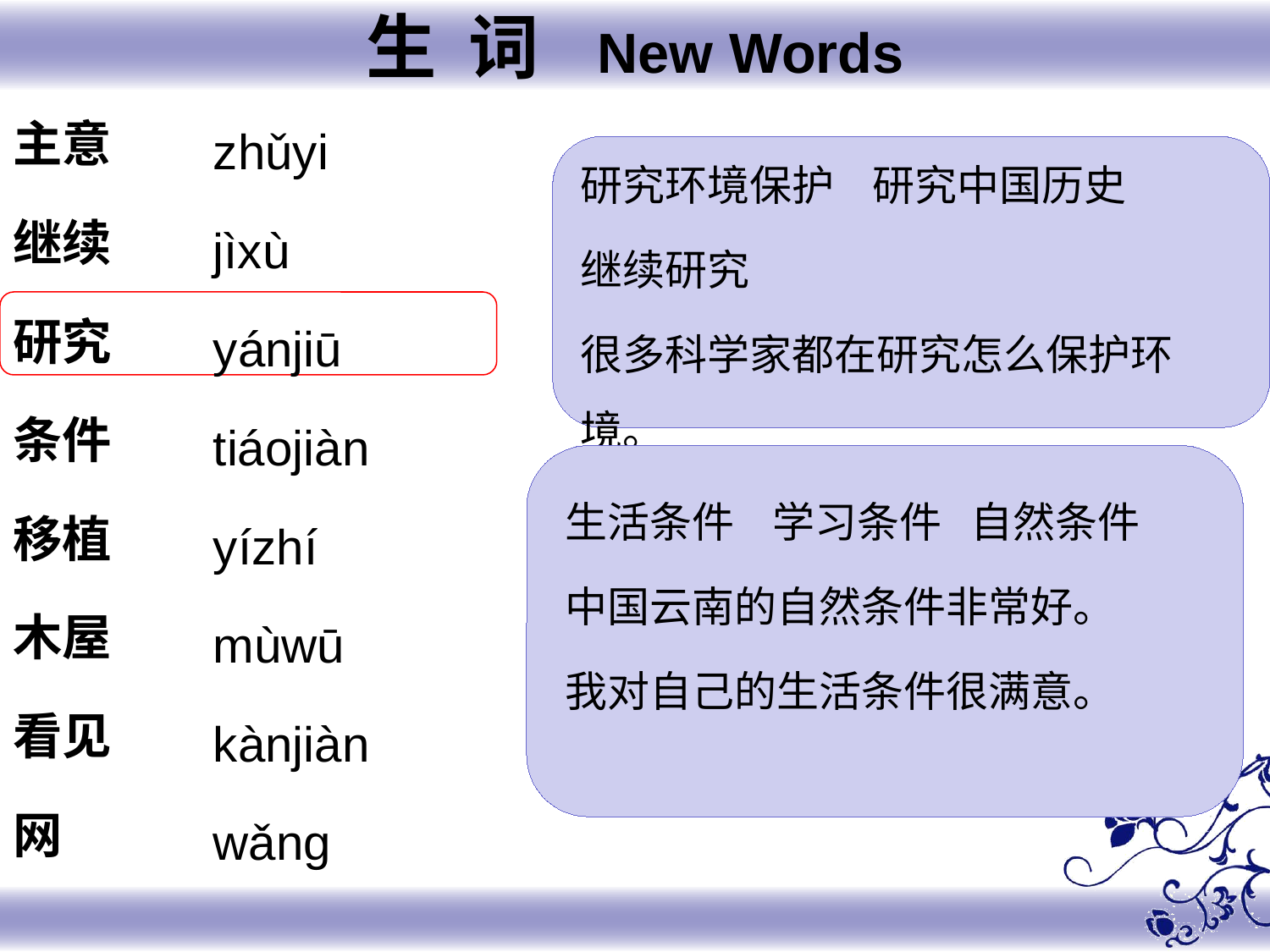

生  词   New Words
主意
继续
研究
条件
移植
木屋
看见
网
zhǔyi
jìxù
yánjiū
tiáojiàn
yízhí
mùwū
kànjiàn
wǎng
研究环境保护    研究中国历史
继续研究
很多科学家都在研究怎么保护环境。

生活条件    学习条件   自然条件
中国云南的自然条件非常好。
我对自己的生活条件很满意。